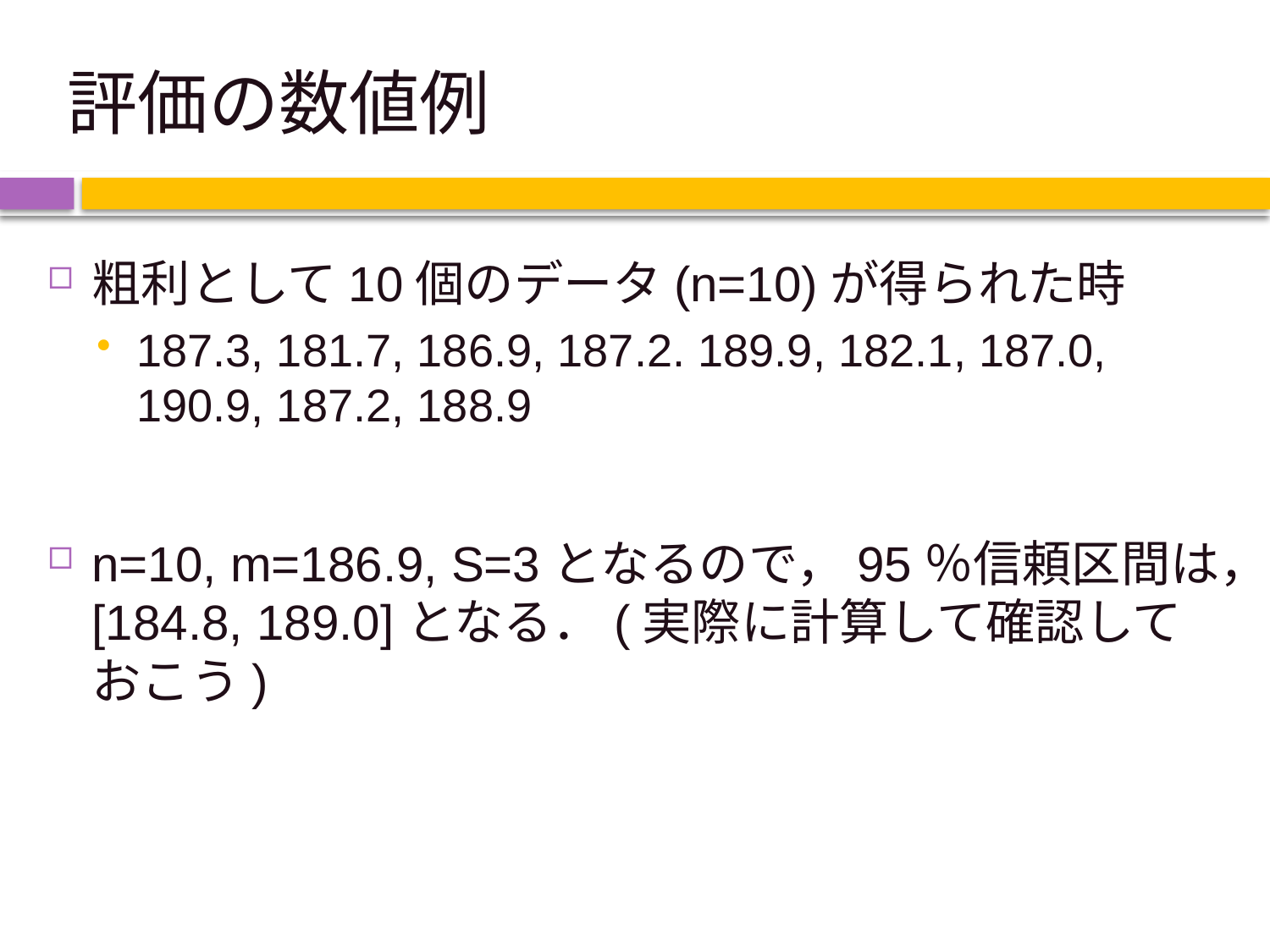

# 評価の数値例
粗利として10個のデータ(n=10)が得られた時
187.3, 181.7, 186.9, 187.2. 189.9, 182.1, 187.0, 190.9, 187.2, 188.9

n=10, m=186.9, S=3となるので，95％信頼区間は，[184.8, 189.0]となる．(実際に計算して確認しておこう)